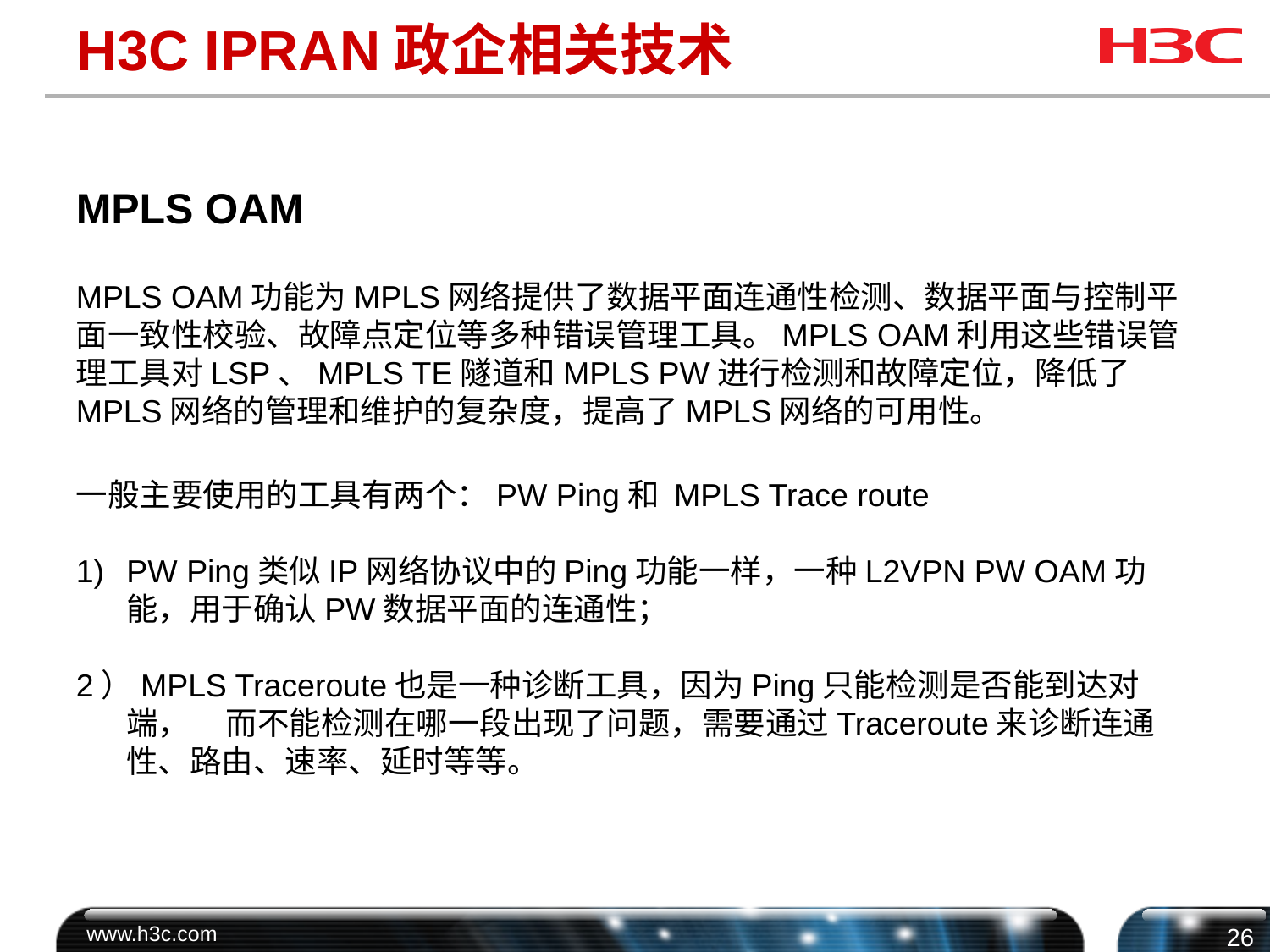

# H3C IPRAN政企相关技术
MPLS OAM
MPLS OAM功能为MPLS网络提供了数据平面连通性检测、数据平面与控制平面一致性校验、故障点定位等多种错误管理工具。MPLS OAM利用这些错误管理工具对LSP、MPLS TE隧道和MPLS PW进行检测和故障定位，降低了MPLS网络的管理和维护的复杂度，提高了MPLS网络的可用性。
一般主要使用的工具有两个：PW Ping和 MPLS Trace route

PW Ping类似IP网络协议中的Ping功能一样，一种L2VPN PW OAM功能，用于确认PW数据平面的连通性；

2）MPLS Traceroute也是一种诊断工具，因为Ping只能检测是否能到达对端，     而不能检测在哪一段出现了问题，需要通过Traceroute来诊断连通性、路由、速率、延时等等。